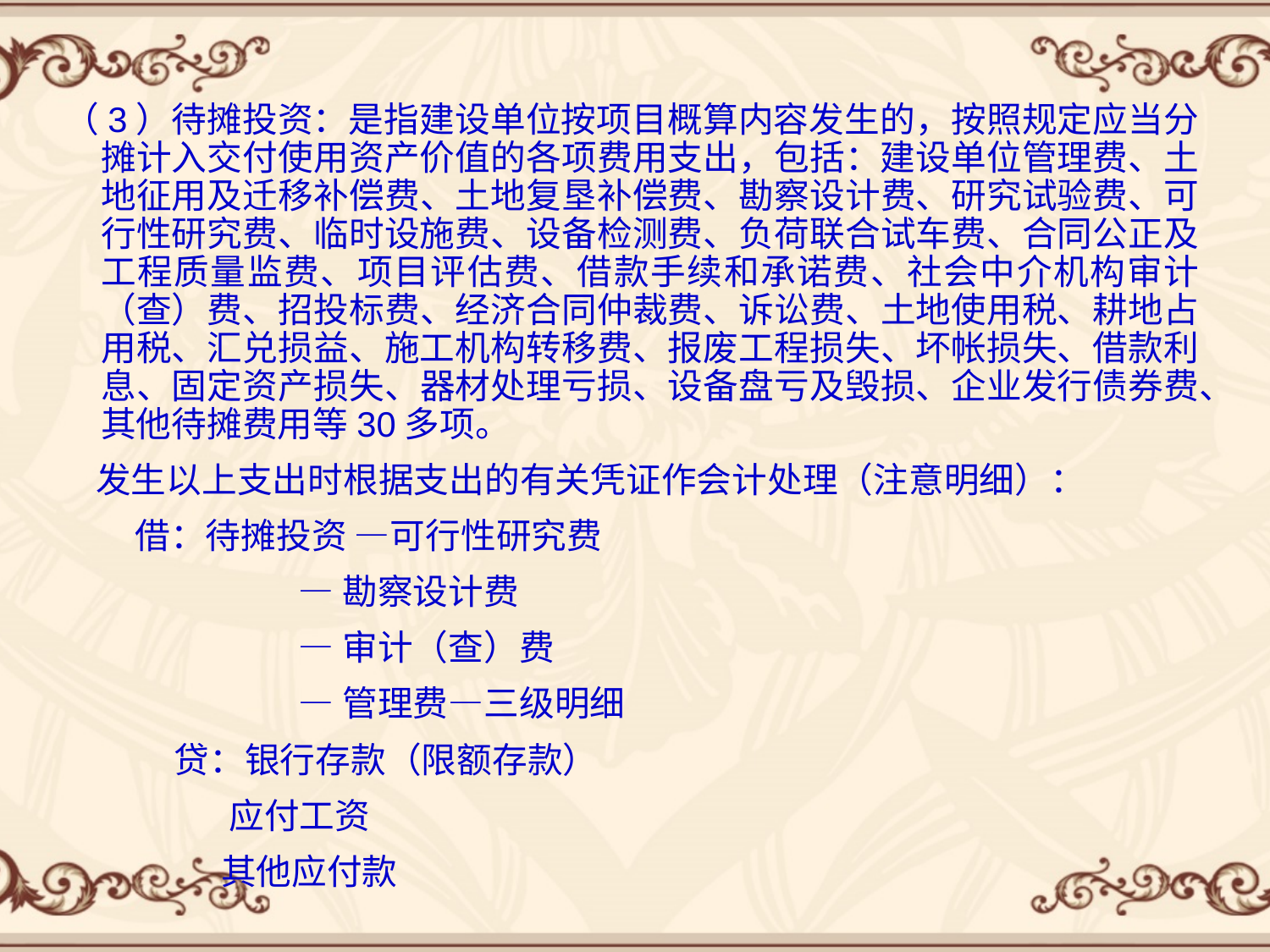

（3）待摊投资：是指建设单位按项目概算内容发生的，按照规定应当分摊计入交付使用资产价值的各项费用支出，包括：建设单位管理费、土地征用及迁移补偿费、土地复垦补偿费、勘察设计费、研究试验费、可行性研究费、临时设施费、设备检测费、负荷联合试车费、合同公正及工程质量监费、项目评估费、借款手续和承诺费、社会中介机构审计（查）费、招投标费、经济合同仲裁费、诉讼费、土地使用税、耕地占用税、汇兑损益、施工机构转移费、报废工程损失、坏帐损失、借款利息、固定资产损失、器材处理亏损、设备盘亏及毁损、企业发行债券费、其他待摊费用等30多项。
   发生以上支出时根据支出的有关凭证作会计处理（注意明细）：
        借：待摊投资 —可行性研究费
                              —勘察设计费
                              —审计（查）费
                              —管理费—三级明细
             贷：银行存款（限额存款）
                    应付工资
                   其他应付款